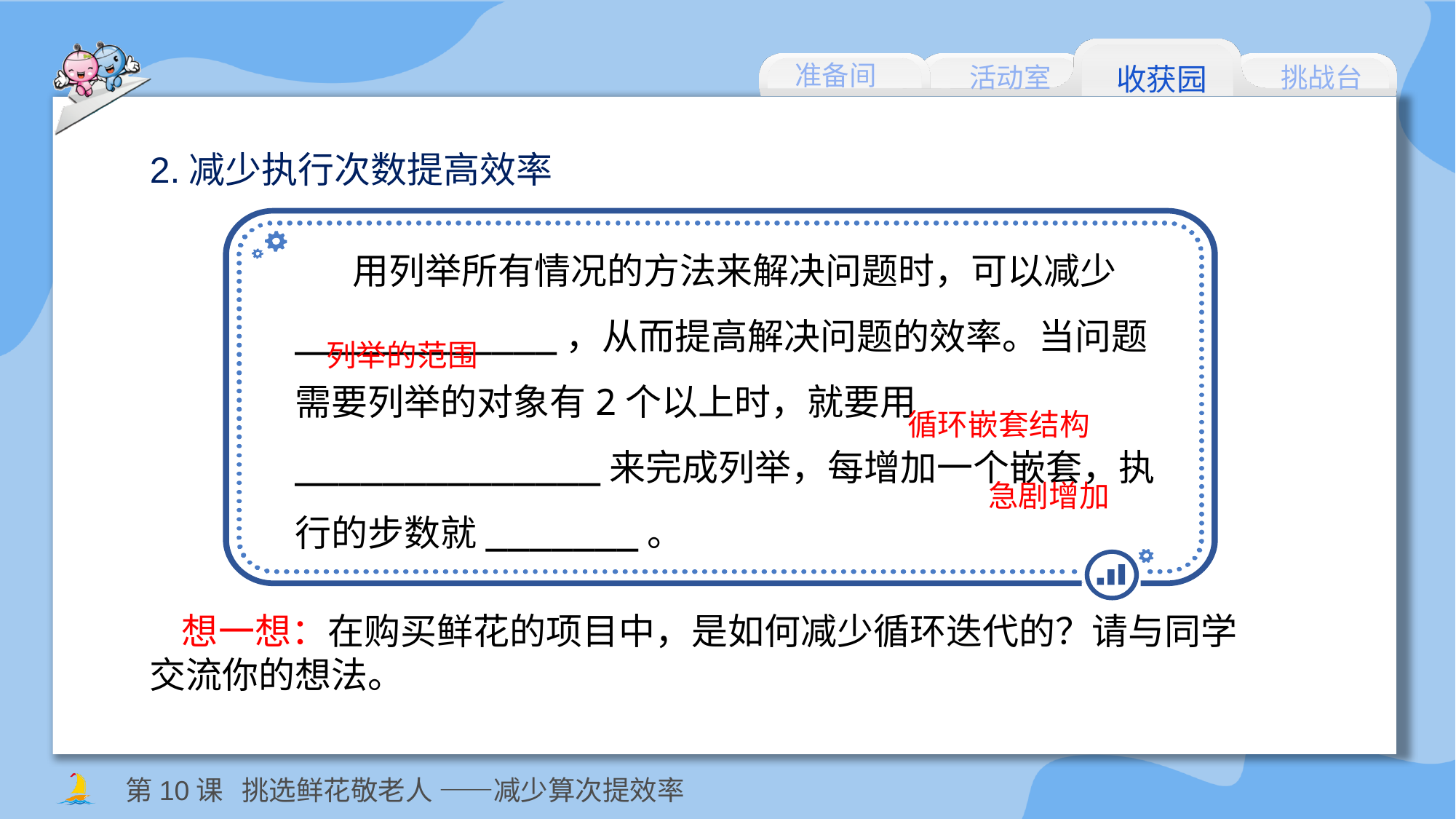

2.减少执行次数提高效率

  用列举所有情况的方法来解决问题时，可以减少____________，从而提高解决问题的效率。当问题需要列举的对象有2个以上时，就要用______________来完成列举，每增加一个嵌套，执行的步数就_______。
列举的范围
循环嵌套结构
急剧增加
想一想：在购买鲜花的项目中，是如何减少循环迭代的？请与同学交流你的想法。